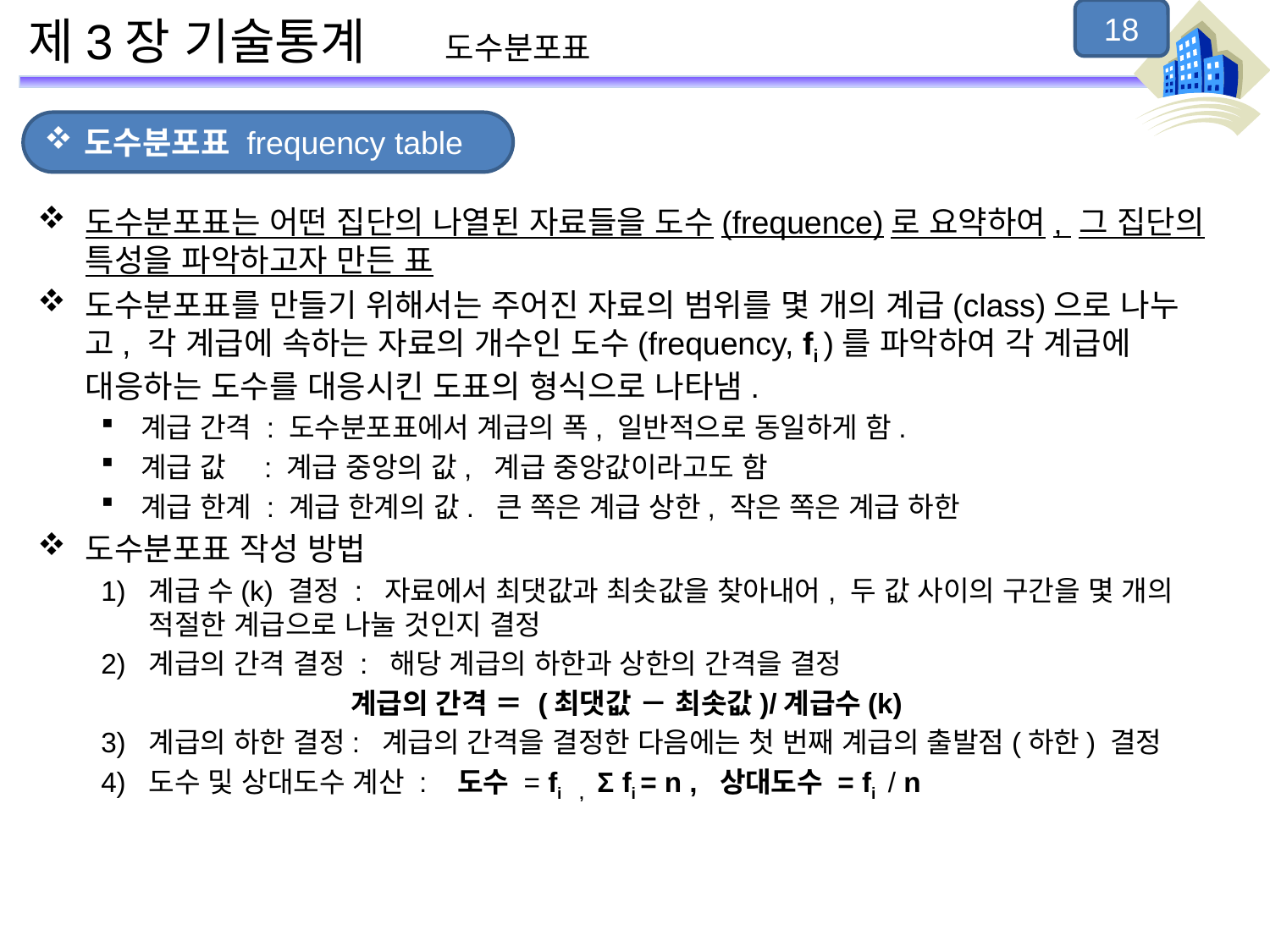

18
# 제3장 기술통계         도수분포표
도수분포표 frequency table
도수분포표는 어떤 집단의 나열된 자료들을 도수(frequence)로 요약하여, 그 집단의 특성을 파악하고자 만든 표
도수분포표를 만들기 위해서는 주어진 자료의 범위를 몇 개의 계급(class)으로 나누고, 각 계급에 속하는 자료의 개수인 도수(frequency, fi )를 파악하여 각 계급에 대응하는 도수를 대응시킨 도표의 형식으로 나타냄.
계급 간격 : 도수분포표에서 계급의 폭, 일반적으로 동일하게 함.
계급 값    : 계급 중앙의 값,  계급 중앙값이라고도 함
계급 한계 : 계급 한계의 값.  큰 쪽은 계급 상한, 작은 쪽은 계급 하한
도수분포표 작성 방법
계급 수(k) 결정 :  자료에서 최댓값과 최솟값을 찾아내어, 두 값 사이의 구간을 몇 개의 적절한 계급으로 나눌 것인지 결정
계급의 간격 결정 :  해당 계급의 하한과 상한의 간격을 결정
                               계급의 간격 ＝ (최댓값 － 최솟값)/계급수(k)
계급의 하한 결정:  계급의 간격을 결정한 다음에는 첫 번째 계급의 출발점(하한) 결정
도수 및 상대도수 계산 :   도수 = fi    ,   Σ fi = n ,  상대도수 = fi  / n